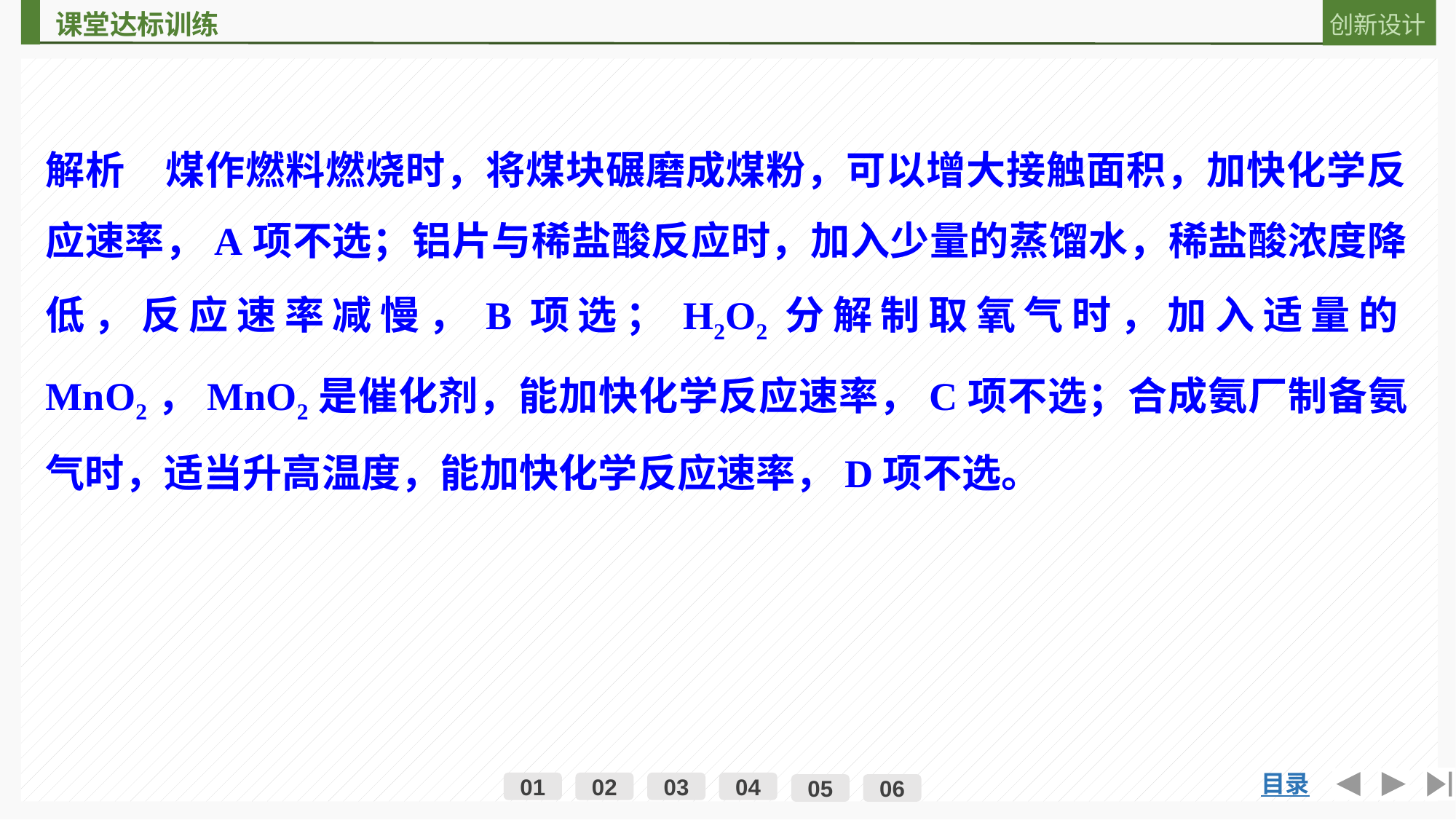

解析　煤作燃料燃烧时，将煤块碾磨成煤粉，可以增大接触面积，加快化学反应速率，A项不选；铝片与稀盐酸反应时，加入少量的蒸馏水，稀盐酸浓度降低，反应速率减慢，B项选；H2O2分解制取氧气时，加入适量的MnO2，MnO2是催化剂，能加快化学反应速率，C项不选；合成氨厂制备氨气时，适当升高温度，能加快化学反应速率，D项不选。